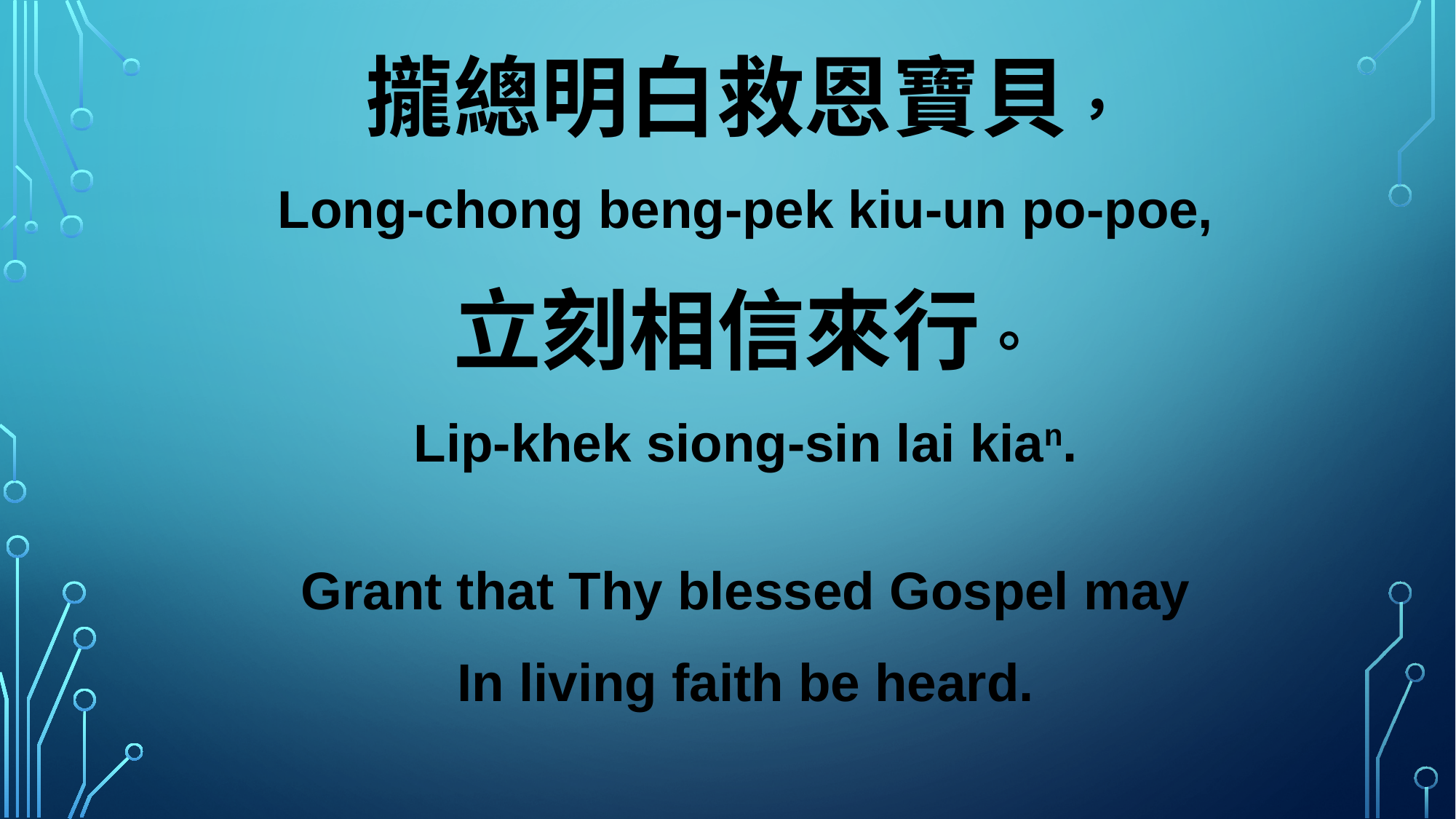

攏總明白救恩寶貝，
Long-chong beng-pek kiu-un po-poe,
立刻相信來行。
Lip-khek siong-sin lai kian.

Grant that Thy blessed Gospel may
In living faith be heard.